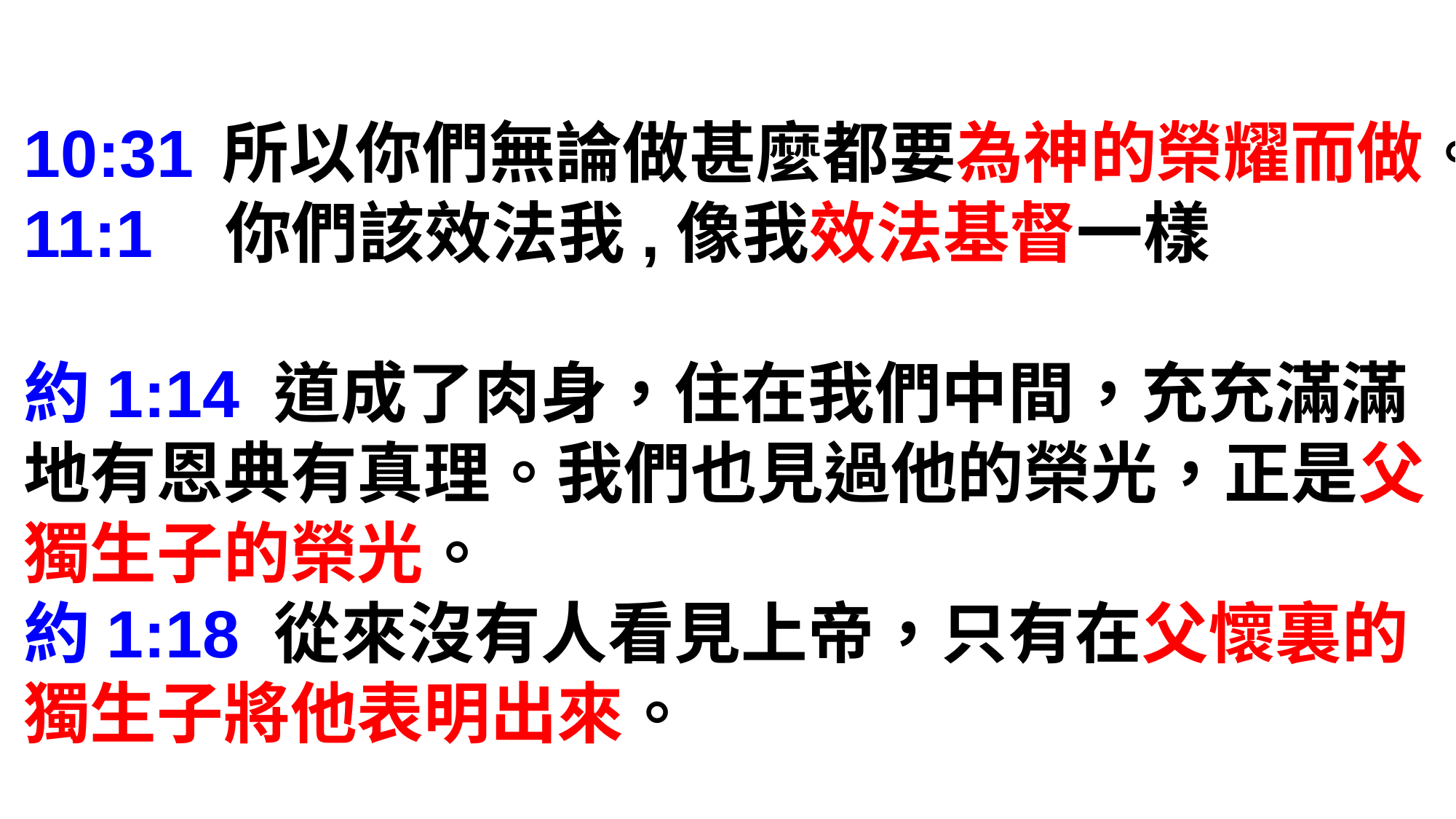

10:31 所以你們無論做甚麼都要為神的榮耀而做。
11:1   你們該效法我,像我效法基督一樣

約1:14 道成了肉身，住在我們中間，充充滿滿地有恩典有真理。我們也見過他的榮光，正是父獨生子的榮光。
約1:18 從來沒有人看見上帝，只有在父懷裏的獨生子將他表明出來。